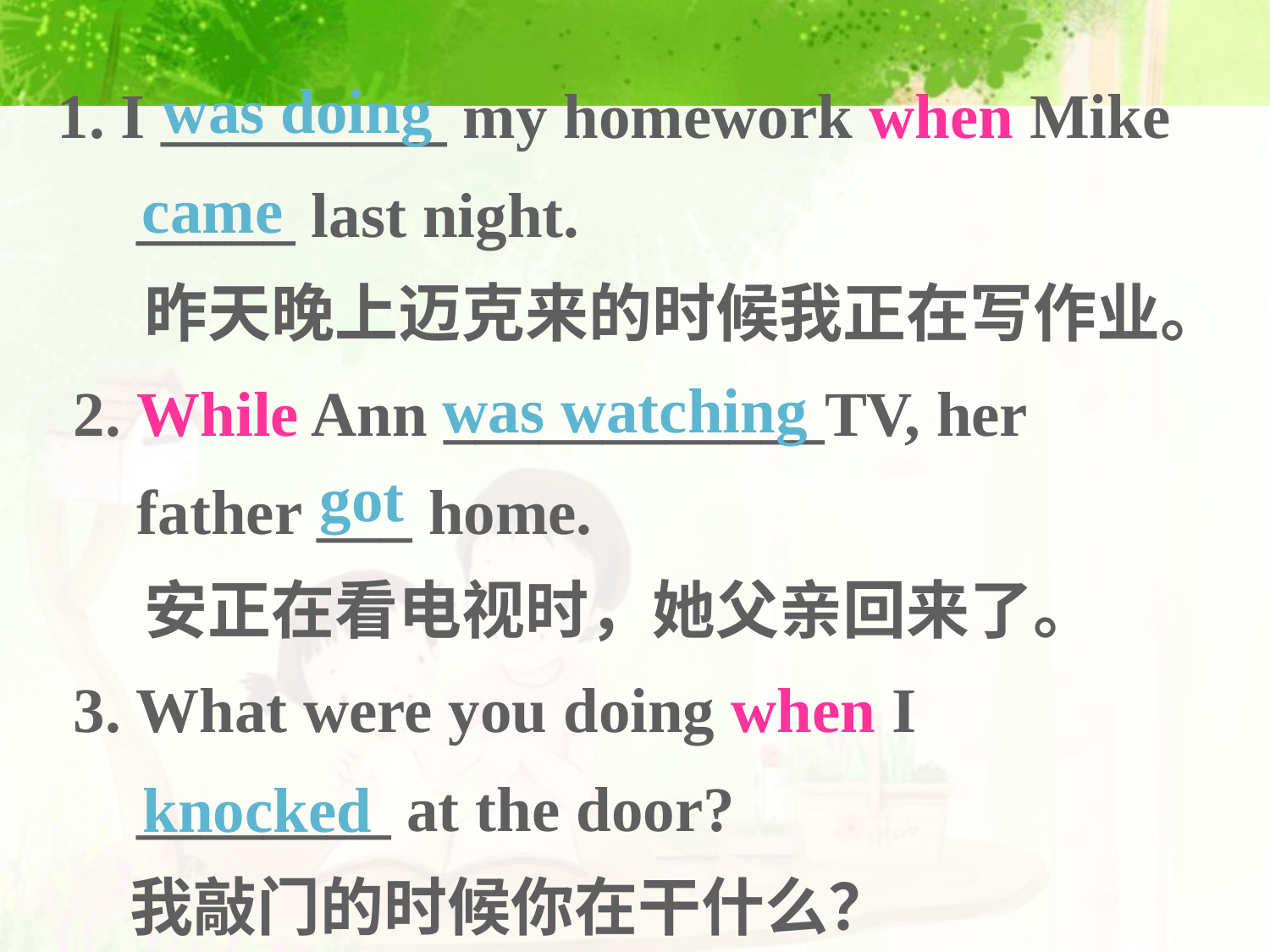

1. I _________ my homework when Mike
     _____ last night.
     昨天晚上迈克来的时候我正在写作业。
 2. While Ann ____________TV, her
     father ___ home.
     安正在看电视时，她父亲回来了。
 3. What were you doing when I
     ________ at the door?
    我敲门的时候你在干什么？
was doing
came
was watching
got
knocked